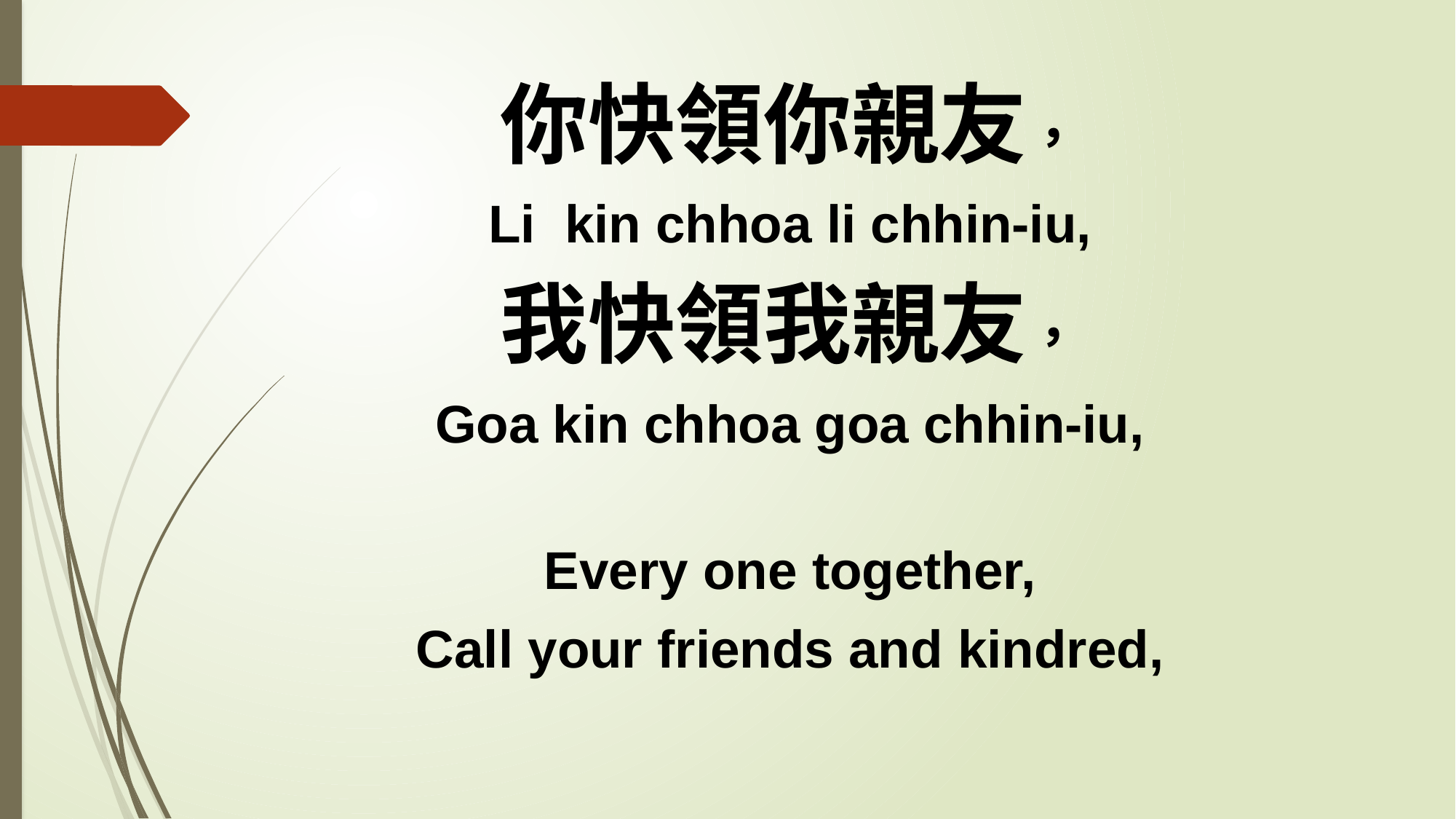

你快領你親友，
Li  kin chhoa li chhin-iu,
我快領我親友，
Goa kin chhoa goa chhin-iu,

Every one together,
Call your friends and kindred,